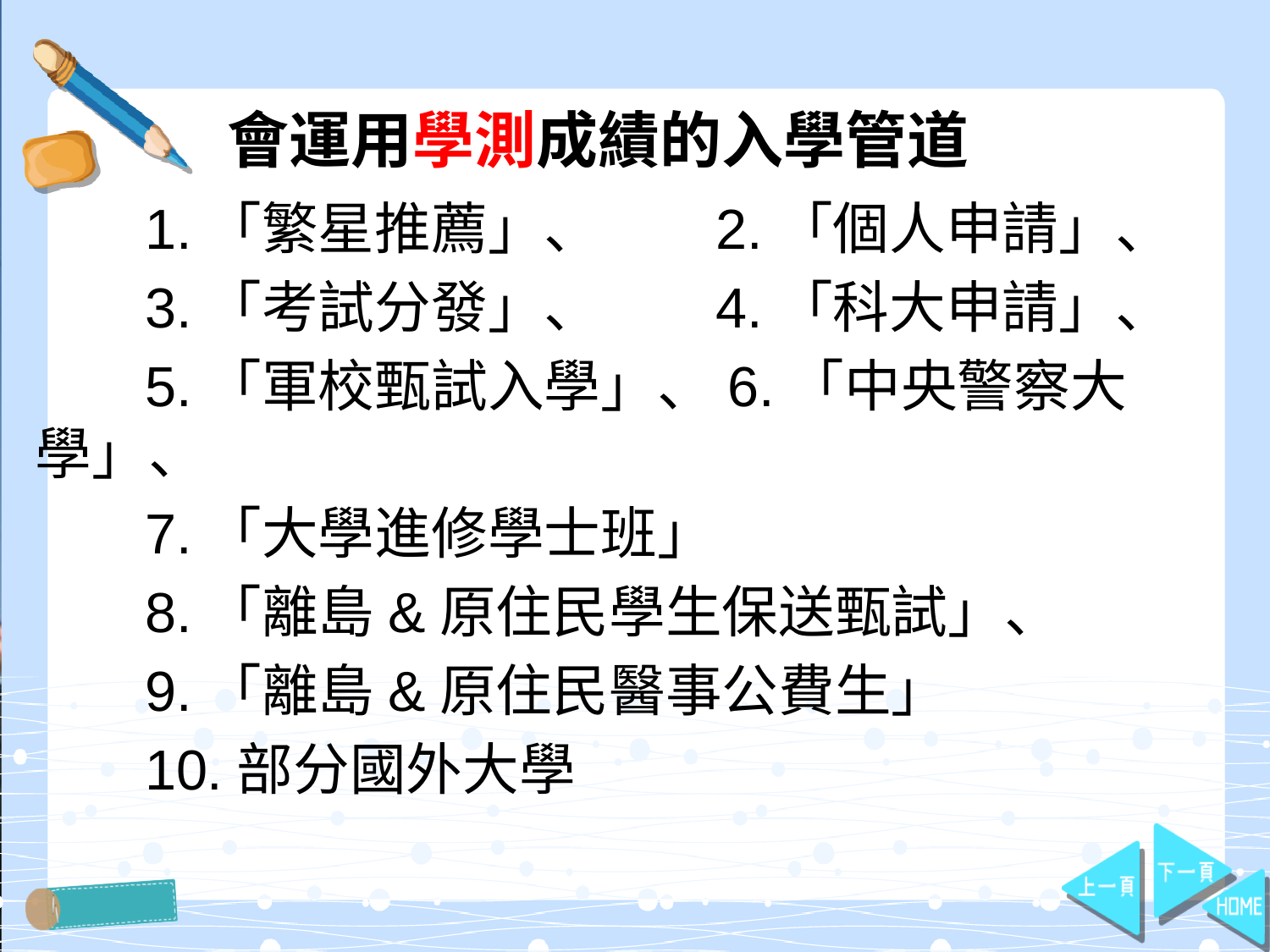

# 會運用學測成績的入學管道
       1.「繁星推薦」、        2.「個人申請」、
       3.「考試分發」、        4.「科大申請」、
       5.「軍校甄試入學」、6.「中央警察大學」、
       7.「大學進修學士班」
       8.「離島&原住民學生保送甄試」、
       9.「離島&原住民醫事公費生」
       10.部分國外大學